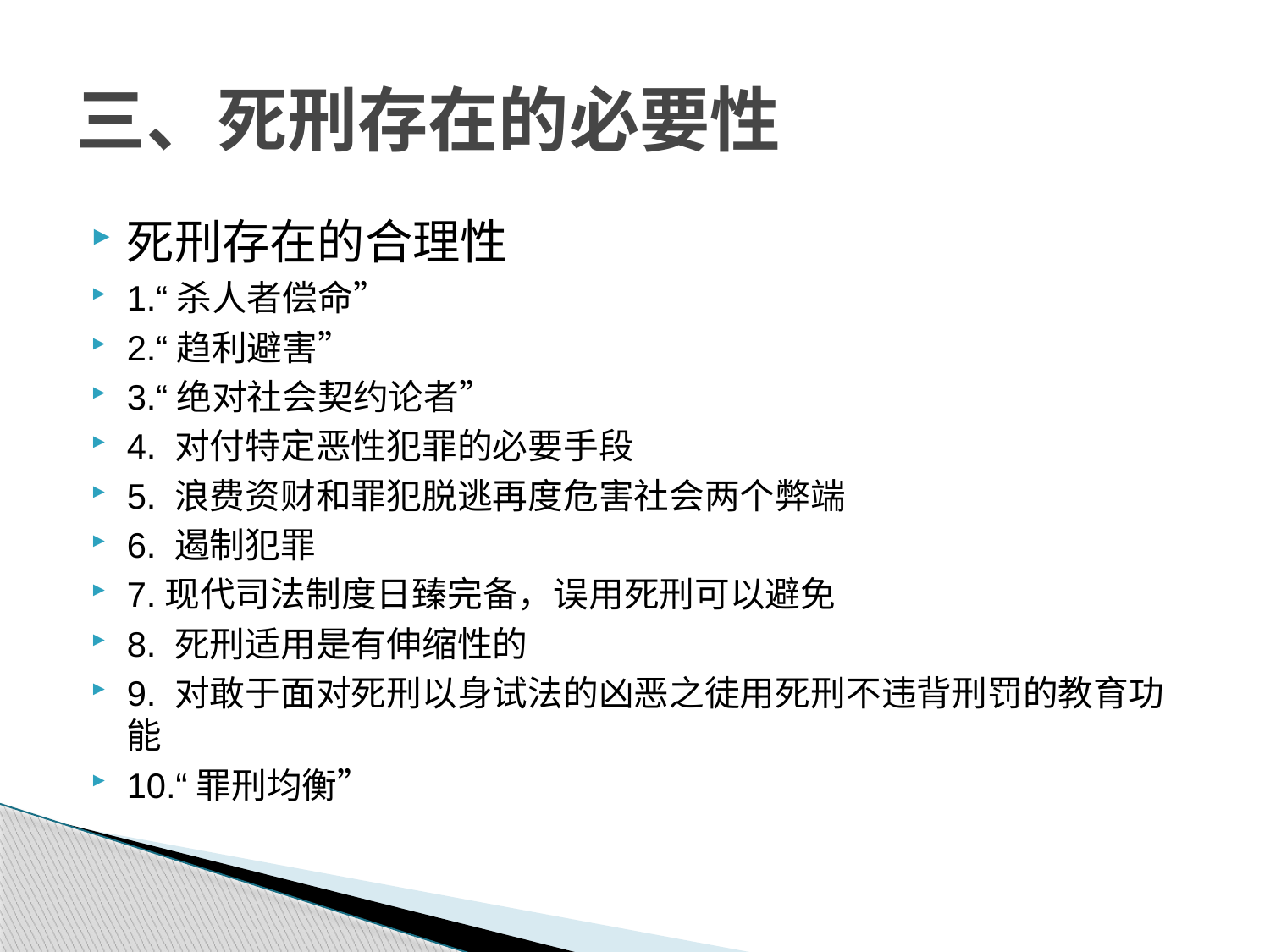

# 三、死刑存在的必要性
死刑存在的合理性
1.“杀人者偿命”
2.“趋利避害”
3.“绝对社会契约论者”
4. 对付特定恶性犯罪的必要手段
5. 浪费资财和罪犯脱逃再度危害社会两个弊端
6. 遏制犯罪
7.现代司法制度日臻完备，误用死刑可以避免
8. 死刑适用是有伸缩性的
9. 对敢于面对死刑以身试法的凶恶之徒用死刑不违背刑罚的教育功能
10.“罪刑均衡”